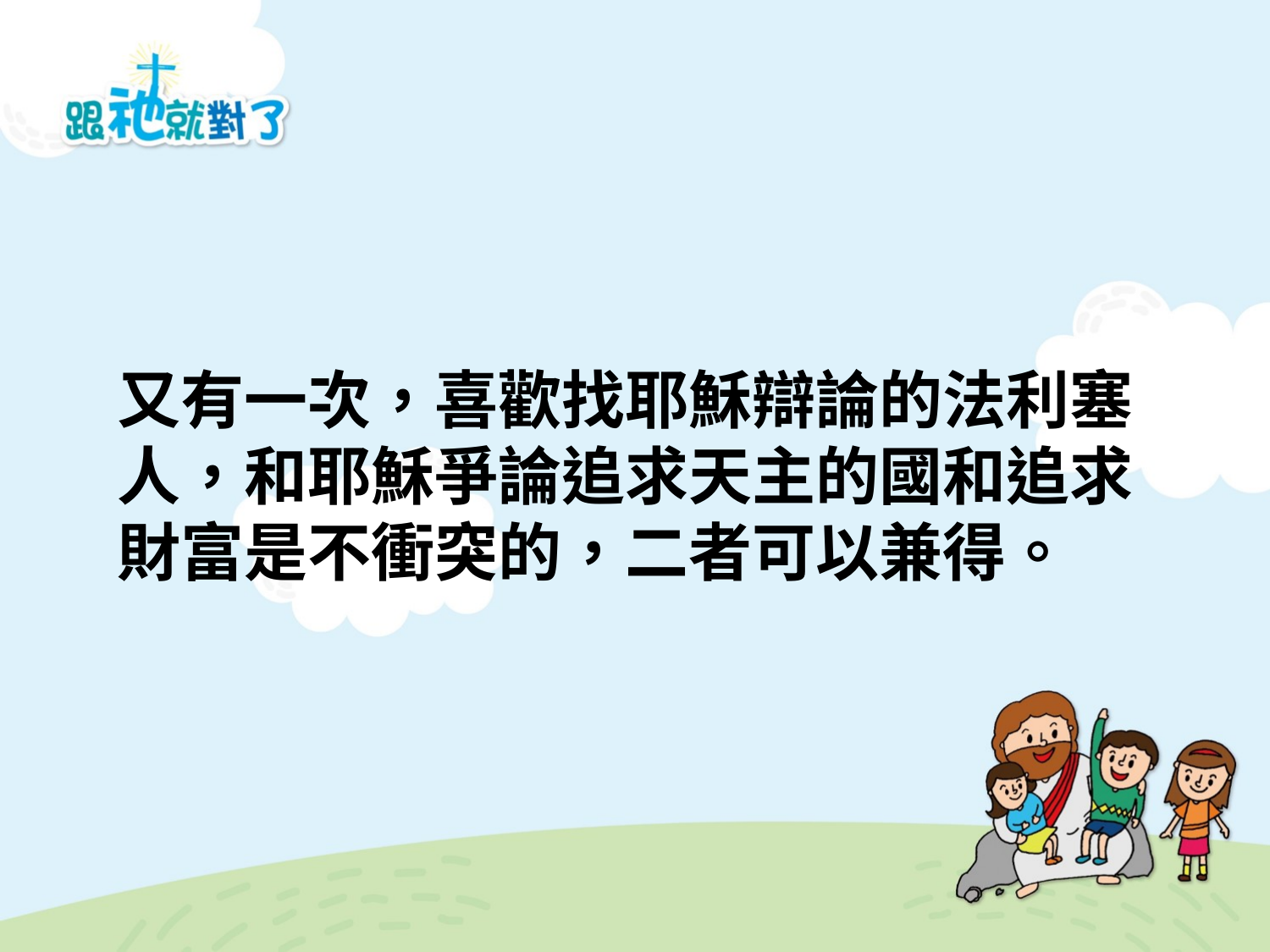

又有一次，喜歡找耶穌辯論的法利塞人，和耶穌爭論追求天主的國和追求財富是不衝突的，二者可以兼得。